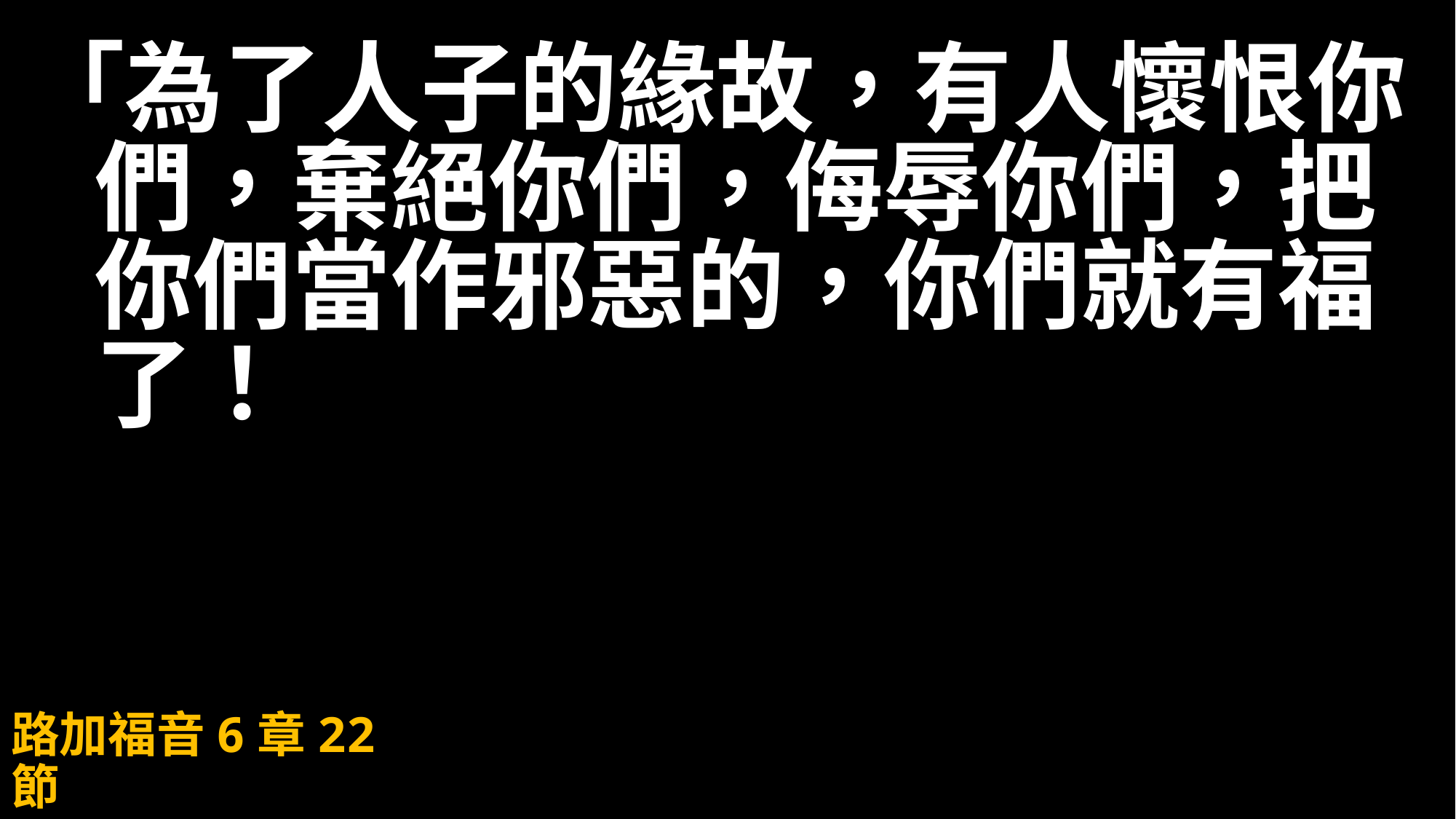

「為了人子的緣故，有人懷恨你
  們，棄絕你們，侮辱你們，把
  你們當作邪惡的，你們就有福
  了！
路加福音6章22節